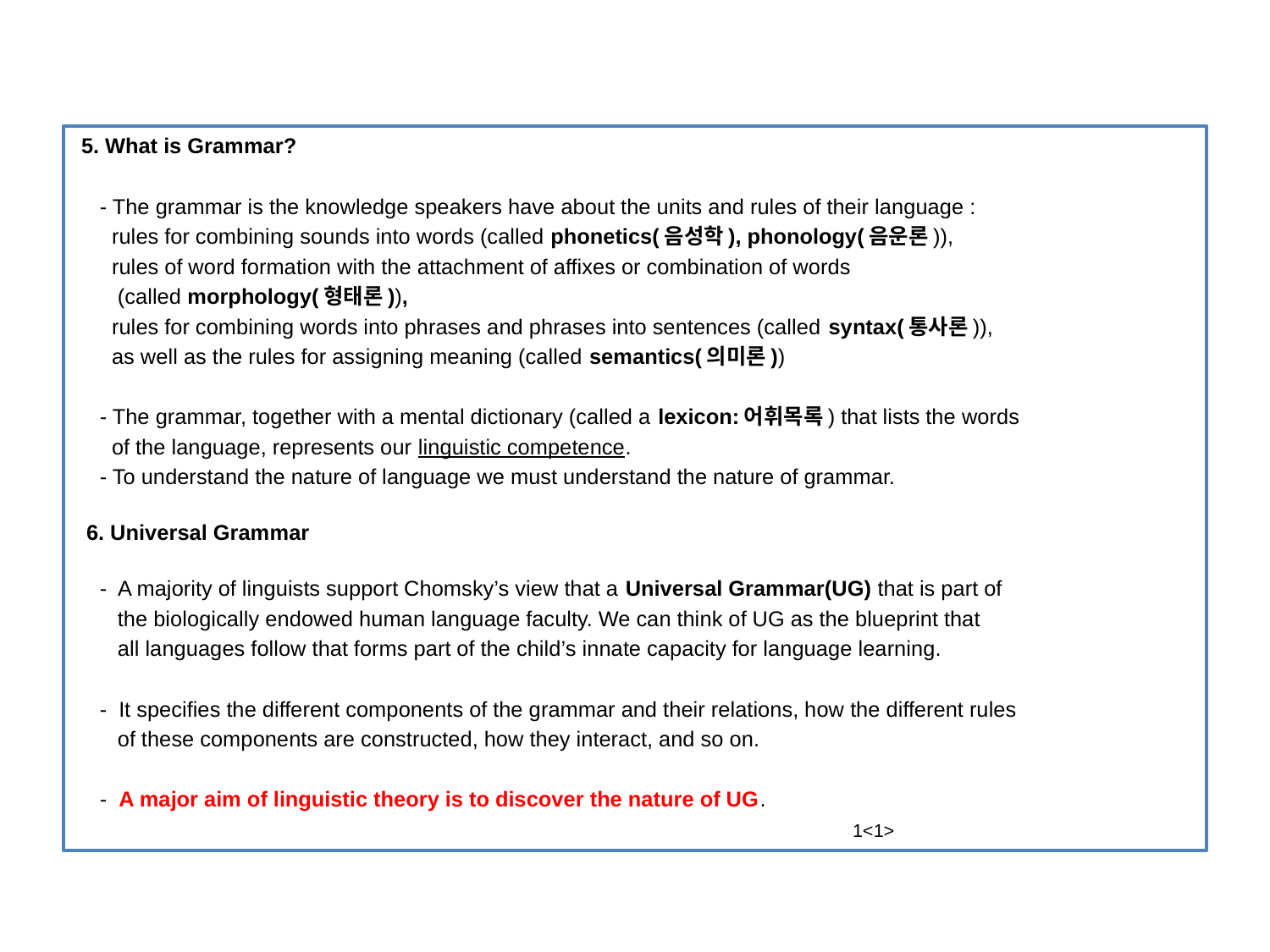

5. What is Grammar?

    - The grammar is the knowledge speakers have about the units and rules of their language :
      rules for combining sounds into words (called phonetics(음성학), phonology(음운론)),
      rules of word formation with the attachment of affixes or combination of words
       (called morphology(형태론)),
      rules for combining words into phrases and phrases into sentences (called syntax(통사론)),
      as well as the rules for assigning meaning (called semantics(의미론))

    - The grammar, together with a mental dictionary (called a lexicon:어휘목록) that lists the words
      of the language, represents our linguistic competence.
    - To understand the nature of language we must understand the nature of grammar.

  6. Universal Grammar

    -  A majority of linguists support Chomsky’s view that a Universal Grammar(UG) that is part of
       the biologically endowed human language faculty. We can think of UG as the blueprint that
       all languages follow that forms part of the child’s innate capacity for language learning.

    -  It specifies the different components of the grammar and their relations, how the different rules
       of these components are constructed, how they interact, and so on.

    -  A major aim of linguistic theory is to discover the nature of UG.
                                                                                                                                   1<1>